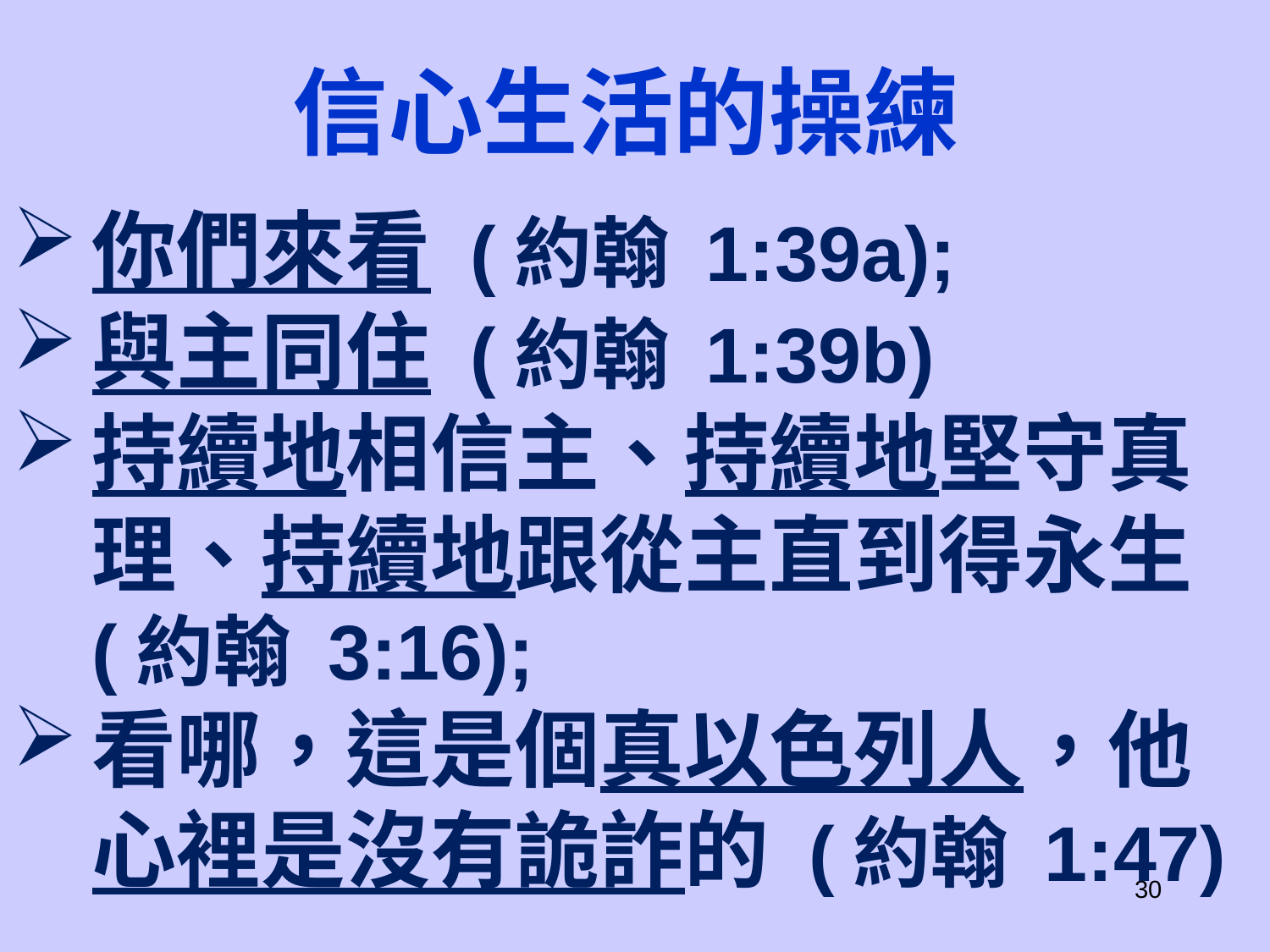

信心生活的操練

你們來看 (約翰 1:39a);
與主同住 (約翰 1:39b)
持續地相信主、持續地堅守真理、持續地跟從主直到得永生(約翰 3:16);
看哪，這是個真以色列人，他心裡是沒有詭詐的 (約翰 1:47)
30